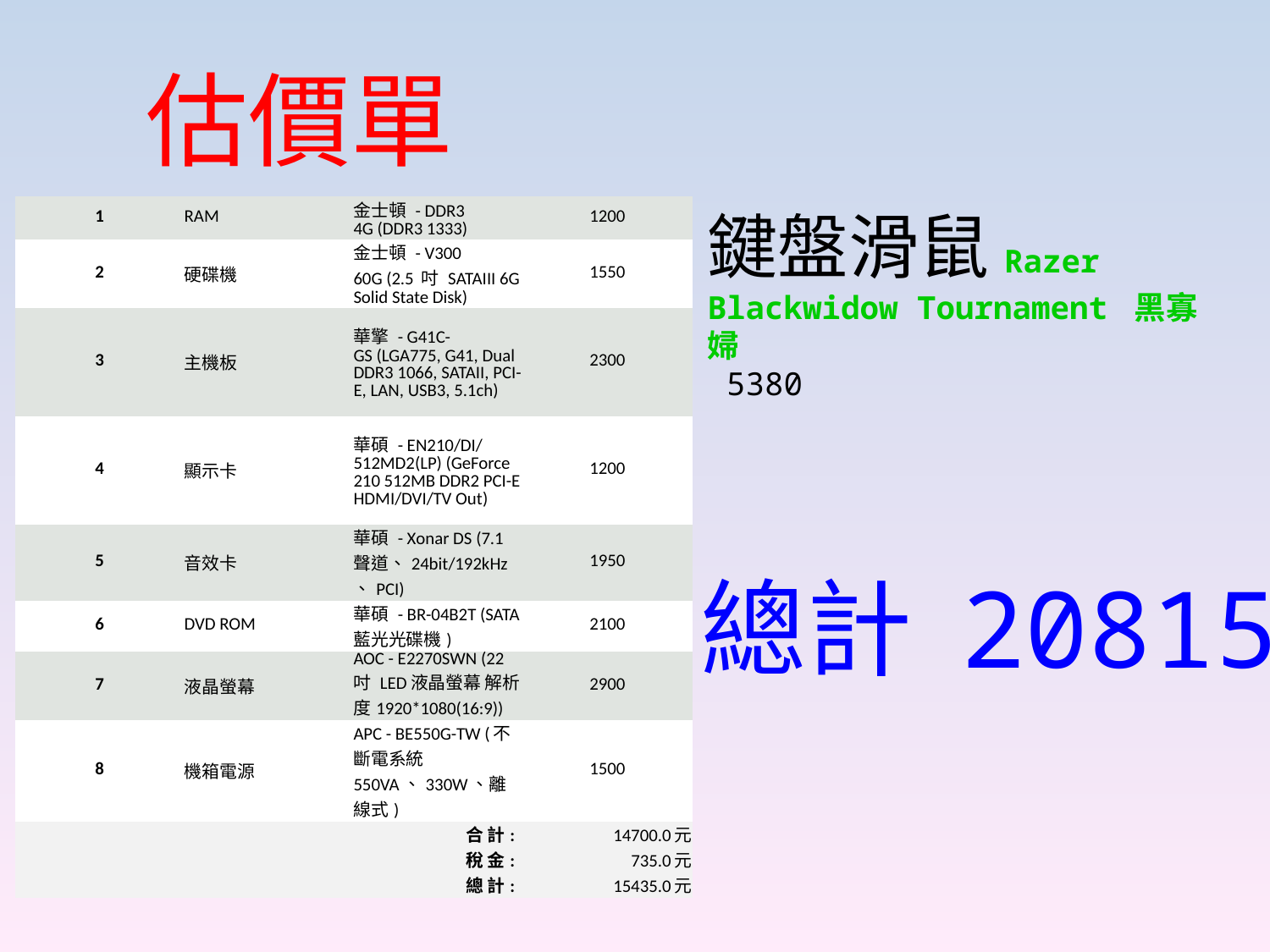

# 估價單
| 1 | RAM | 金士頓 - DDR3 4G (DDR3 1333) | 1200 |
| --- | --- | --- | --- |
| 2 | 硬碟機 | 金士頓 - V300 60G (2.5 吋 SATAIII 6G Solid State Disk) | 1550 |
| 3 | 主機板 | 華擎 - G41C-GS (LGA775, G41, Dual DDR3 1066, SATAII, PCI-E, LAN, USB3, 5.1ch) | 2300 |
| 4 | 顯示卡 | 華碩 - EN210/DI/512MD2(LP) (GeForce 210 512MB DDR2 PCI-E HDMI/DVI/TV Out) | 1200 |
| 5 | 音效卡 | 華碩 - Xonar DS (7.1聲道、24bit/192kHz、PCI) | 1950 |
| 6 | DVD ROM | 華碩 - BR-04B2T (SATA 藍光光碟機) | 2100 |
| 7 | 液晶螢幕 | AOC - E2270SWN (22吋 LED液晶螢幕 解析度1920\*1080(16:9)) | 2900 |
| 8 | 機箱電源 | APC - BE550G-TW (不斷電系統 550VA、330W、離線式) | 1500 |
| 合 計: |  |  | 14700.0元 |
| 稅 金: |  |  | 735.0元 |
| 總 計: |  |  | 15435.0元 |
鍵盤滑鼠 Razer Blackwidow Tournament 黑寡婦
 5380
總計 20815